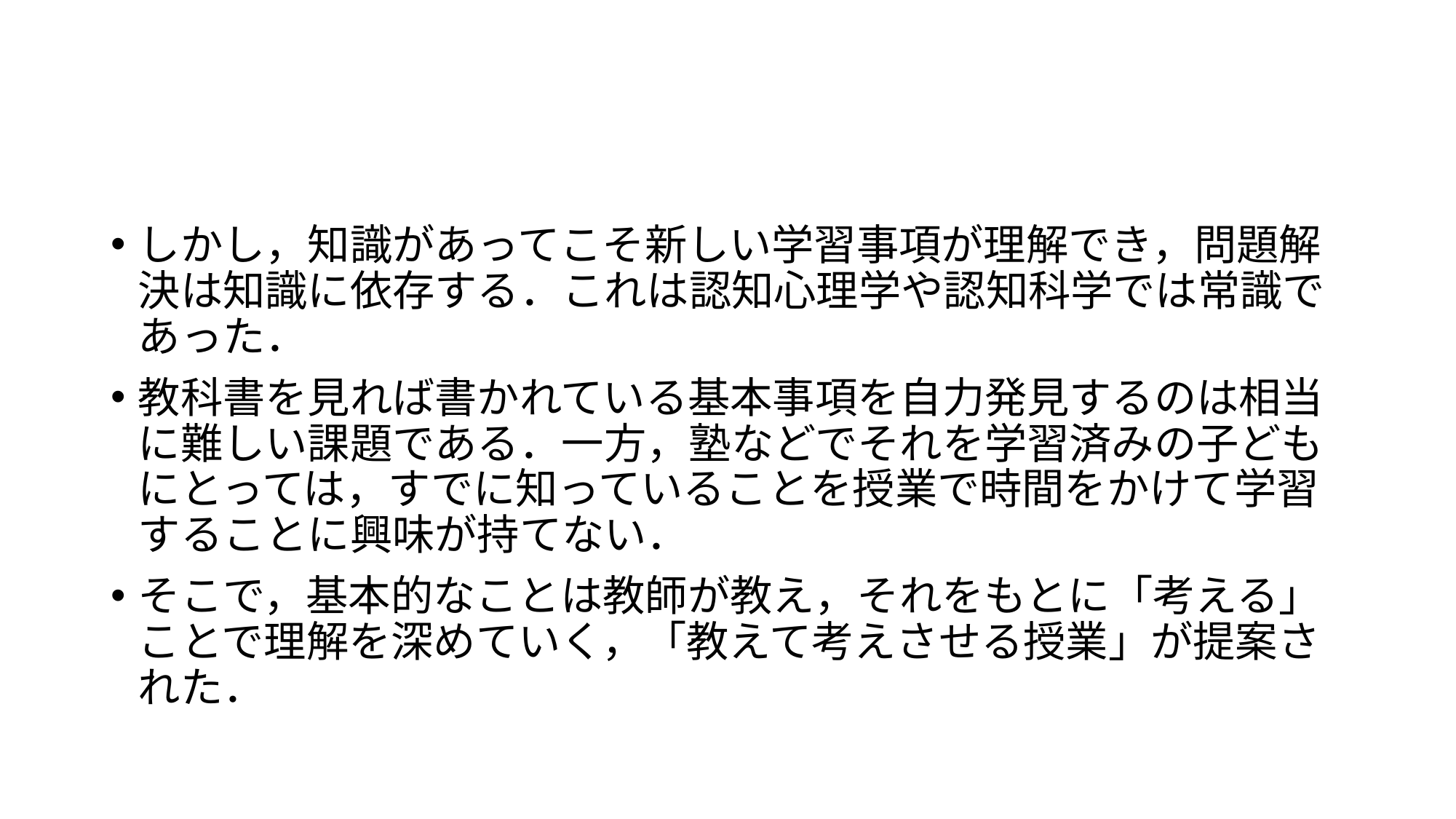

#
しかし，知識があってこそ新しい学習事項が理解でき，問題解決は知識に依存する．これは認知心理学や認知科学では常識であった．
教科書を見れば書かれている基本事項を自力発見するのは相当に難しい課題である．一方，塾などでそれを学習済みの子どもにとっては，すでに知っていることを授業で時間をかけて学習することに興味が持てない．
そこで，基本的なことは教師が教え，それをもとに「考える」ことで理解を深めていく，「教えて考えさせる授業」が提案された．